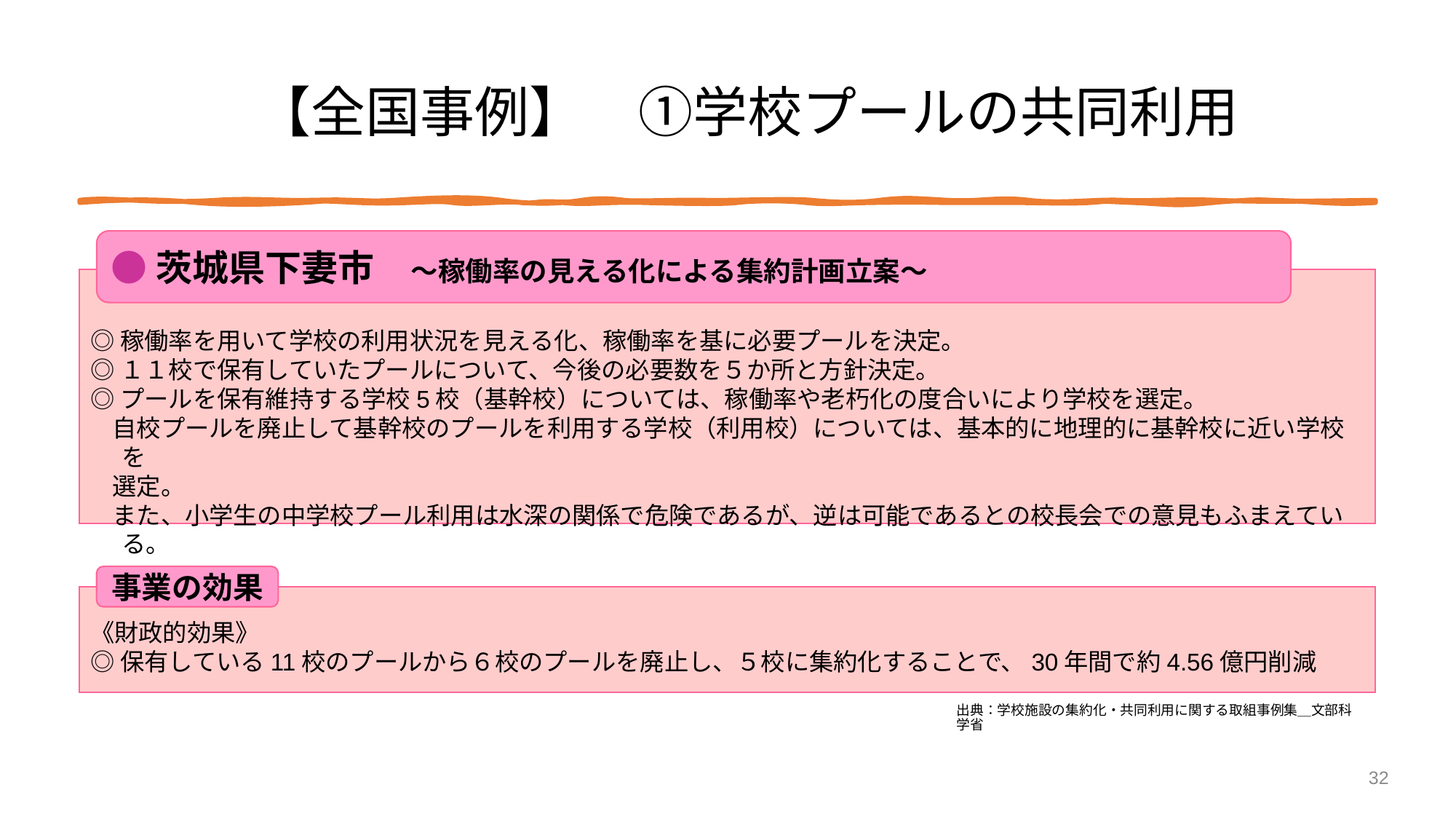

# 【全国事例】　①学校プールの共同利用

●茨城県下妻市　～稼働率の見える化による集約計画立案～

◎稼働率を用いて学校の利用状況を見える化、稼働率を基に必要プールを決定。
◎１１校で保有していたプールについて、今後の必要数を５か所と方針決定。
◎プールを保有維持する学校5校（基幹校）については、稼働率や老朽化の度合いにより学校を選定。
   自校プールを廃止して基幹校のプールを利用する学校（利用校）については、基本的に地理的に基幹校に近い学校を
   選定。
   また、小学生の中学校プール利用は水深の関係で危険であるが、逆は可能であるとの校長会での意見もふまえている。
事業の効果

《財政的効果》
◎保有している11校のプールから６校のプールを廃止し、５校に集約化することで、30年間で約4.56億円削減

出典：学校施設の集約化・共同利用に関する取組事例集＿文部科学省
32